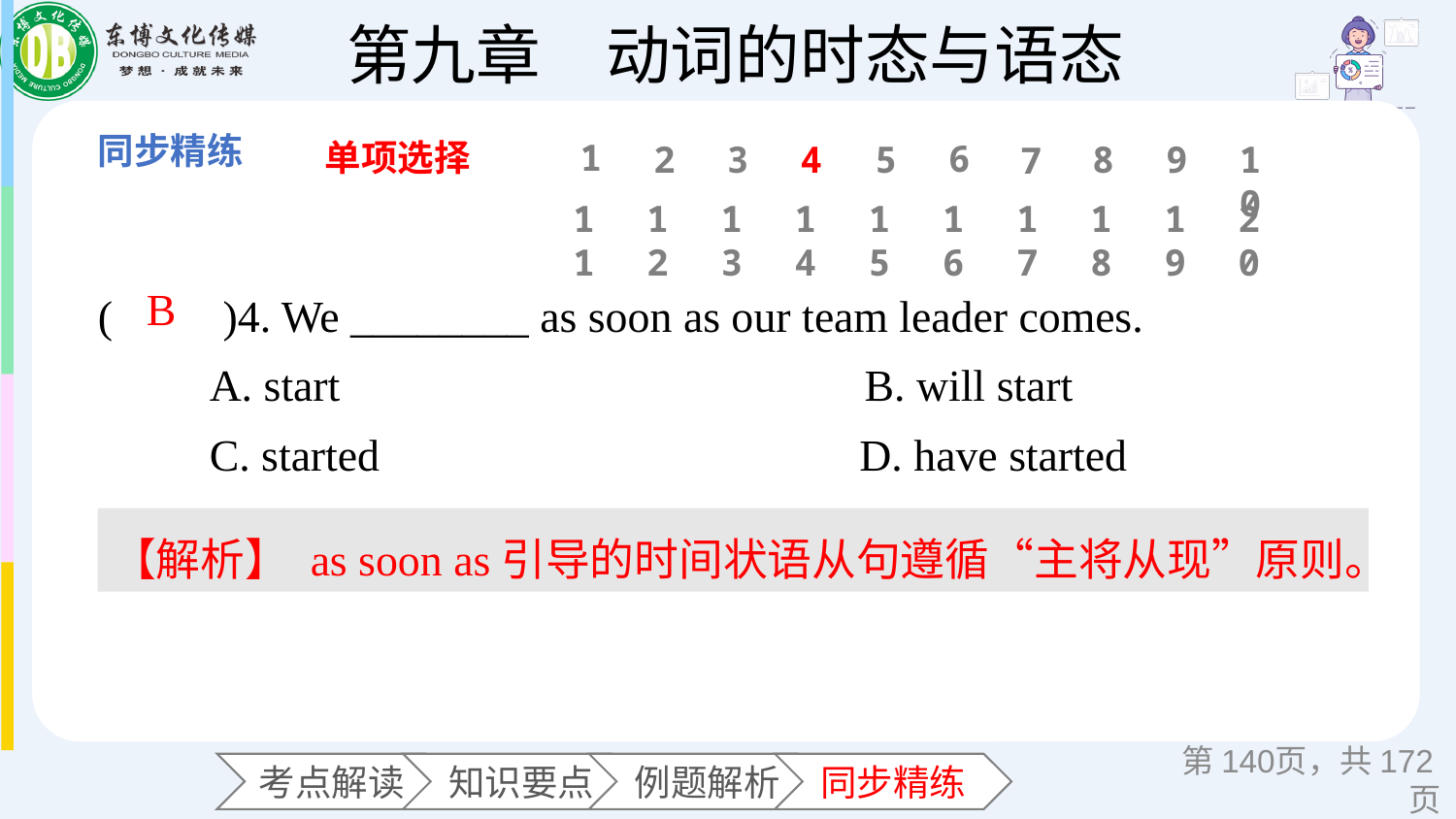

单项选择
1
6
2
3
4
5
8
9
10
7
11
12
13
14
15
16
17
18
19
20
(　　)4. We ________ as soon as our team leader comes.
          A. start                                               B. will start
          C. started                                           D. have started
B
【解析】 as soon as引导的时间状语从句遵循“主将从现”原则。
第140页，共172页